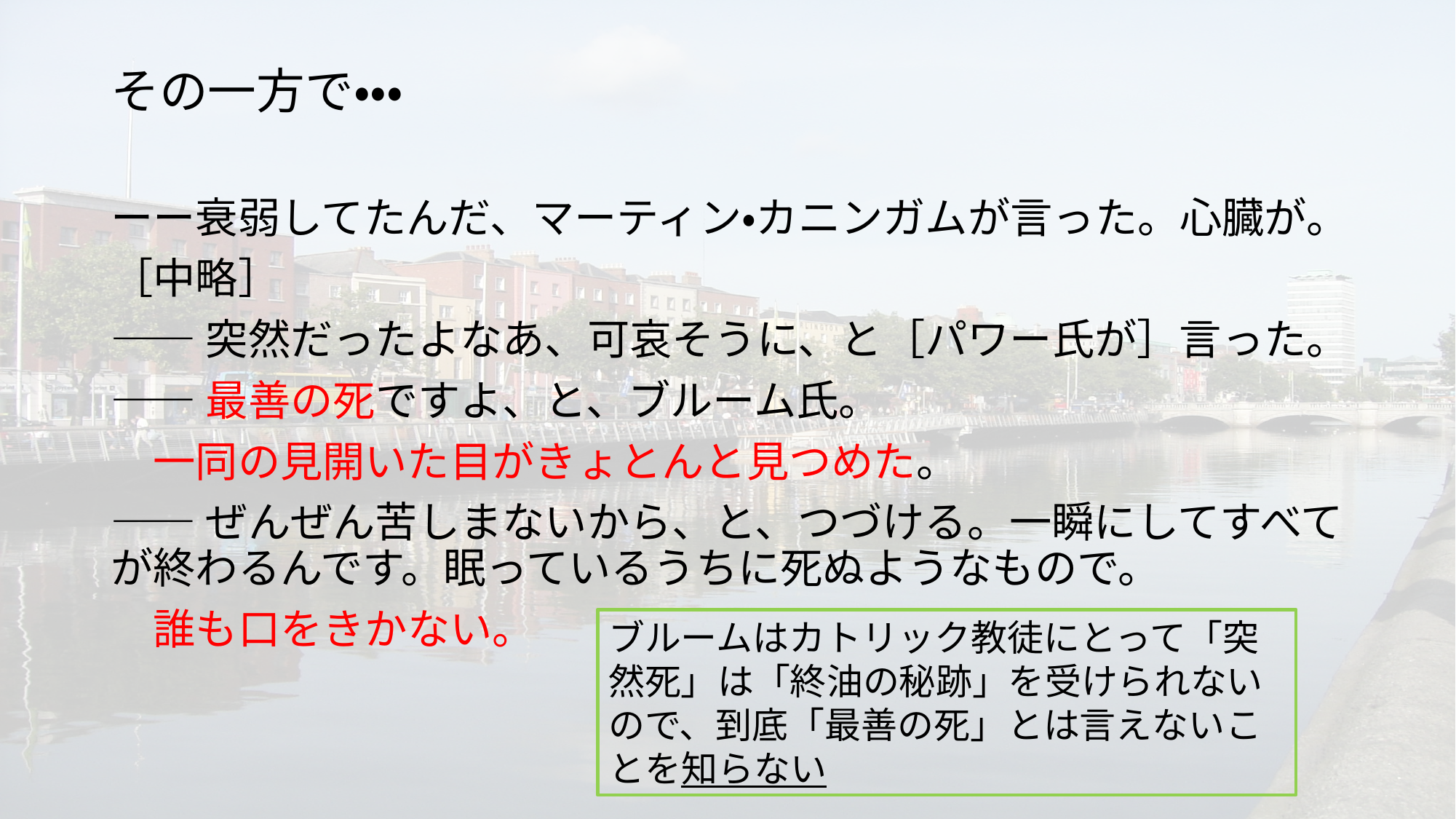

# その一方で・・・
ーー衰弱してたんだ、マーティン・カニンガムが言った。心臓が。
［中略］
――突然だったよなあ、可哀そうに、と［パワー氏が］言った。
――最善の死ですよ、と、ブルーム氏。
　一同の見開いた目がきょとんと見つめた。
――ぜんぜん苦しまないから、と、つづける。一瞬にしてすべてが終わるんです。眠っているうちに死ぬようなもので。
　誰も口をきかない。

ブルームはカトリック教徒にとって「突然死」は「終油の秘跡」を受けられないので、到底「最善の死」とは言えないことを知らない